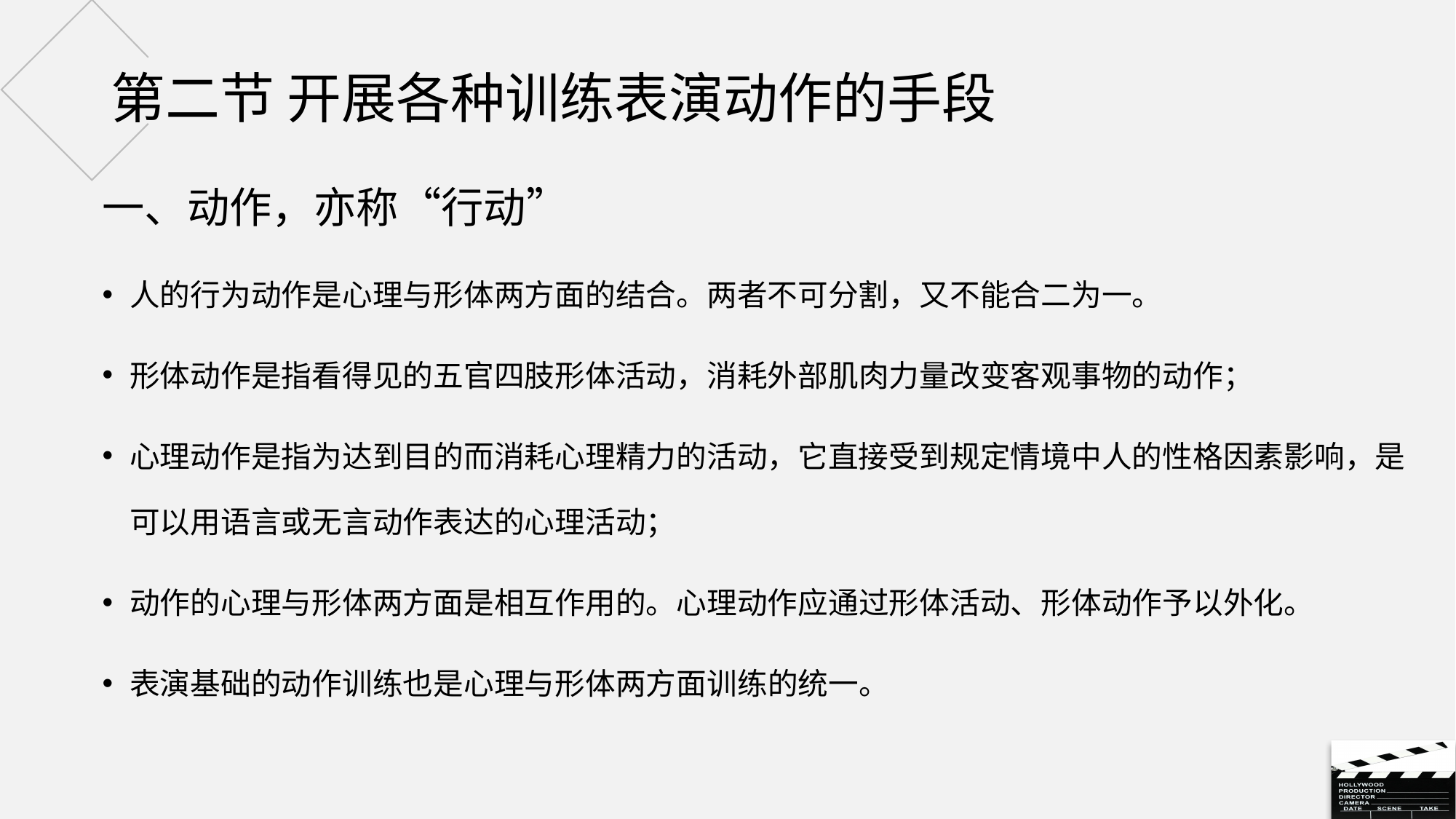

# 第二节 开展各种训练表演动作的手段
一、动作，亦称“行动”
人的行为动作是心理与形体两方面的结合。两者不可分割，又不能合二为一。
形体动作是指看得见的五官四肢形体活动，消耗外部肌肉力量改变客观事物的动作；
心理动作是指为达到目的而消耗心理精力的活动，它直接受到规定情境中人的性格因素影响，是可以用语言或无言动作表达的心理活动；
动作的心理与形体两方面是相互作用的。心理动作应通过形体活动、形体动作予以外化。
表演基础的动作训练也是心理与形体两方面训练的统一。